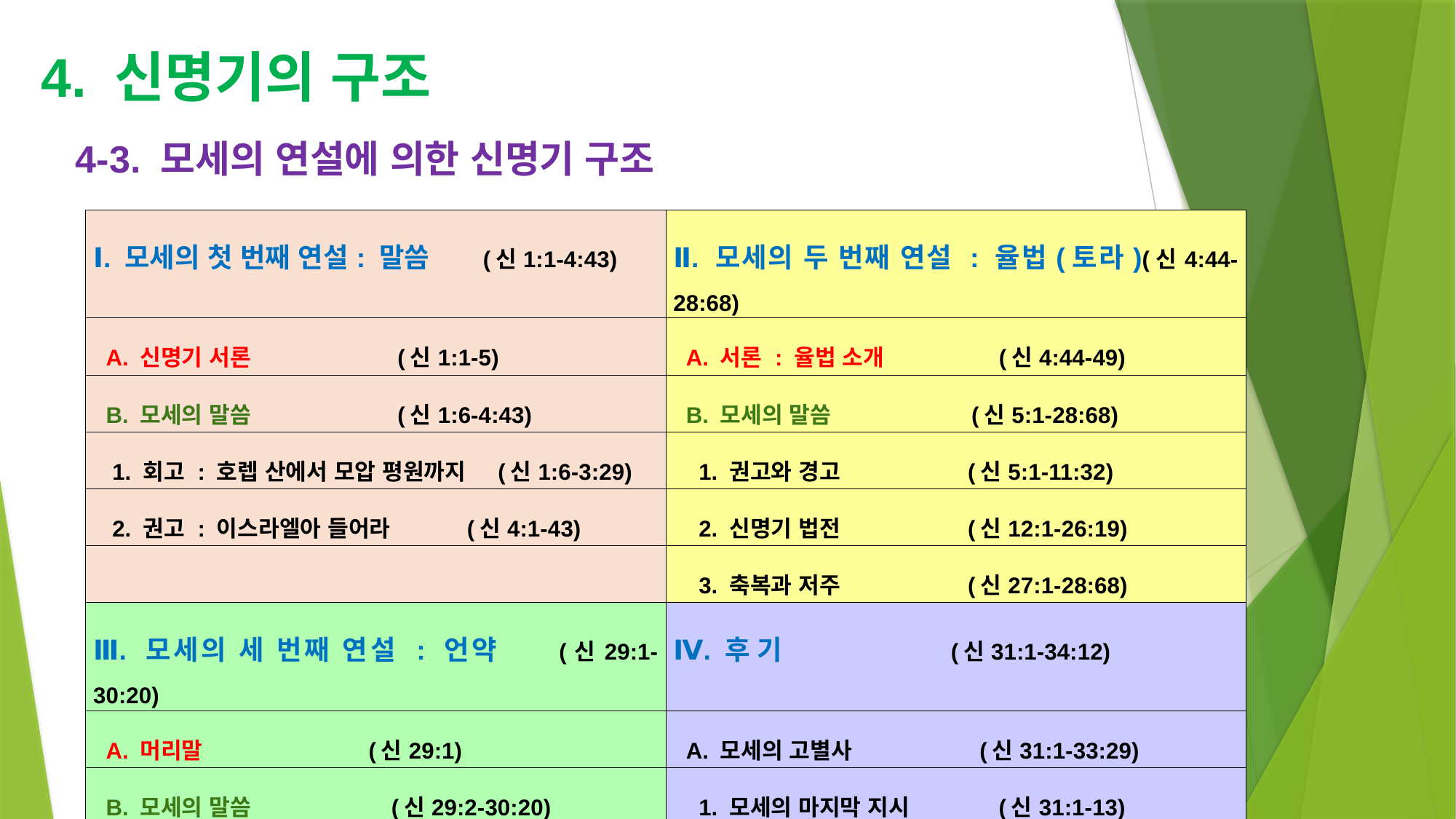

# 4. 신명기의 구조
4-3. 모세의 연설에 의한 신명기 구조

| Ⅰ. 모세의 첫 번째 연설: 말씀 (신1:1-4:43) | Ⅱ. 모세의 두 번째 연설 : 율법(토라)(신4:44-28:68) |
| --- | --- |
| A. 신명기 서론 (신1:1-5) | A. 서론 : 율법 소개 (신4:44-49) |
| B. 모세의 말씀 (신1:6-4:43) | B. 모세의 말씀 (신5:1-28:68) |
| 1. 회고 : 호렙 산에서 모압 평원까지 (신1:6-3:29) | 1. 권고와 경고 (신5:1-11:32) |
| 2. 권고 : 이스라엘아 들어라 (신4:1-43) | 2. 신명기 법전 (신12:1-26:19) |
|  | 3. 축복과 저주 (신27:1-28:68) |
| Ⅲ. 모세의 세 번째 연설 : 언약 (신29:1-30:20) | Ⅳ. 후 기 (신31:1-34:12) |
| A. 머리말 (신29:1) | A. 모세의 고별사 (신31:1-33:29) |
| B. 모세의 말씀 (신29:2-30:20) | 1. 모세의 마지막 지시 (신31:1-13) |
| 1. 권고 : 언약을 세움 (신29:2-29) | 2. 모세의 노래 (신31:14-32:47) |
| 2. 경고 : 언약의 내용 (신30:1-20) | B. 모세의 죽음 보도 (신32:48-34:12) |